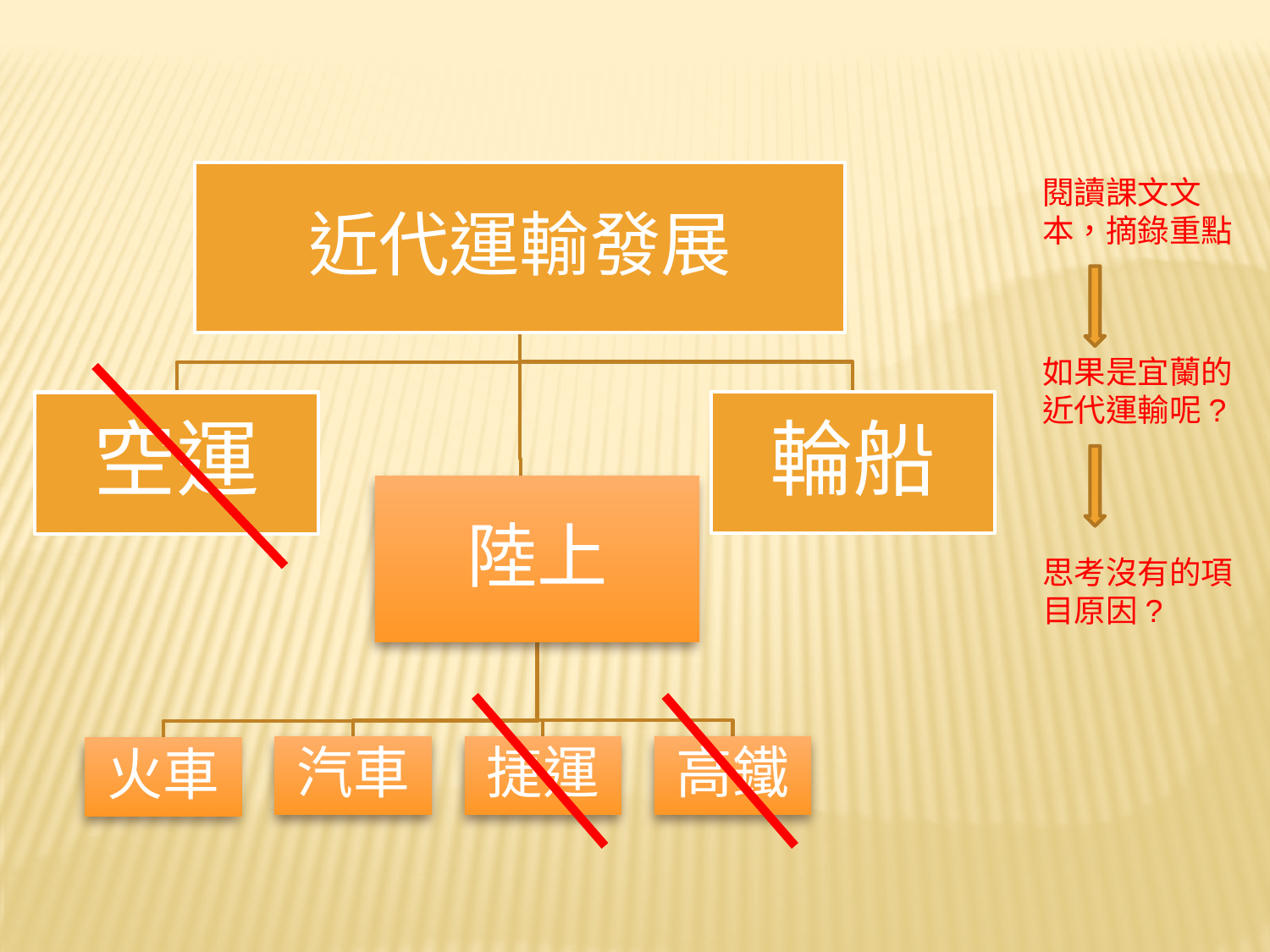

近代運輸發展
空運
輪船
陸上
閱讀課文文本，摘錄重點

如果是宜蘭的近代運輸呢?

陸上
火車
汽車
捷運
高鐵
思考沒有的項目原因?